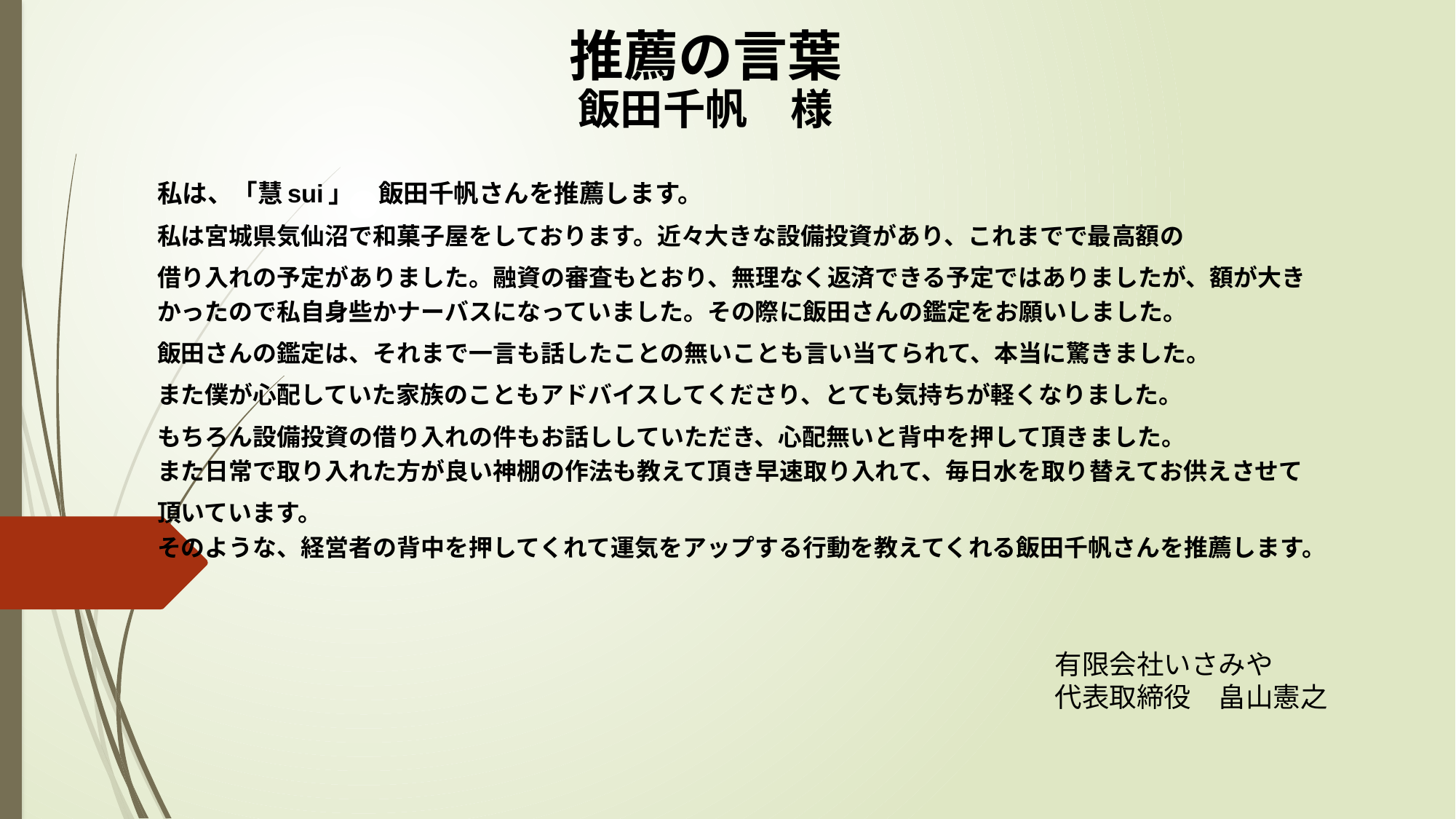

推薦の言葉
飯田千帆　様
私は、「慧sui」　飯田千帆さんを推薦します。
私は宮城県気仙沼で和菓子屋をしております。近々大きな設備投資があり、これまでで最高額の
借り入れの予定がありました。融資の審査もとおり、無理なく返済できる予定ではありましたが、額が大きかったので私自身些かナーバスになっていました。その際に飯田さんの鑑定をお願いしました。
飯田さんの鑑定は、それまで一言も話したことの無いことも言い当てられて、本当に驚きました。
また僕が心配していた家族のこともアドバイスしてくださり、とても気持ちが軽くなりました。
もちろん設備投資の借り入れの件もお話ししていただき、心配無いと背中を押して頂きました。
また日常で取り入れた方が良い神棚の作法も教えて頂き早速取り入れて、毎日水を取り替えてお供えさせて
頂いています。
そのような、経営者の背中を押してくれて運気をアップする行動を教えてくれる飯田千帆さんを推薦します。
有限会社いさみや
代表取締役　畠山憲之